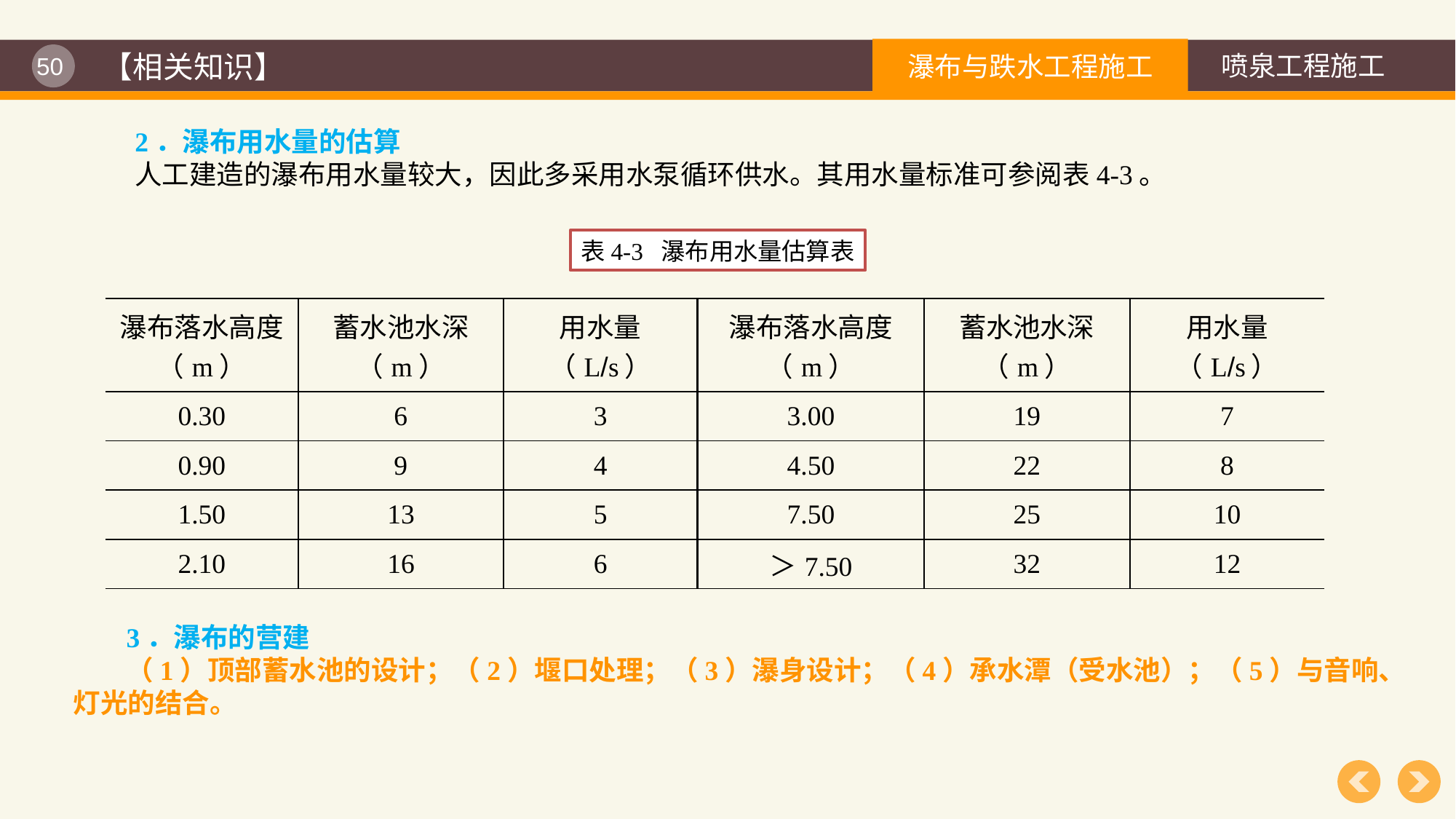

【相关知识】
2．瀑布用水量的估算
人工建造的瀑布用水量较大，因此多采用水泵循环供水。其用水量标准可参阅表4-3。
表4-3  瀑布用水量估算表
| 瀑布落水高度 （m） | 蓄水池水深 （m） | 用水量 （L/s） | 瀑布落水高度 （m） | 蓄水池水深 （m） | 用水量 （L/s） |
| --- | --- | --- | --- | --- | --- |
| 0.30 | 6 | 3 | 3.00 | 19 | 7 |
| 0.90 | 9 | 4 | 4.50 | 22 | 8 |
| 1.50 | 13 | 5 | 7.50 | 25 | 10 |
| 2.10 | 16 | 6 | ＞7.50 | 32 | 12 |
3．瀑布的营建
（1）顶部蓄水池的设计；（2）堰口处理；（3）瀑身设计；（4）承水潭（受水池）；（5）与音响、灯光的结合。